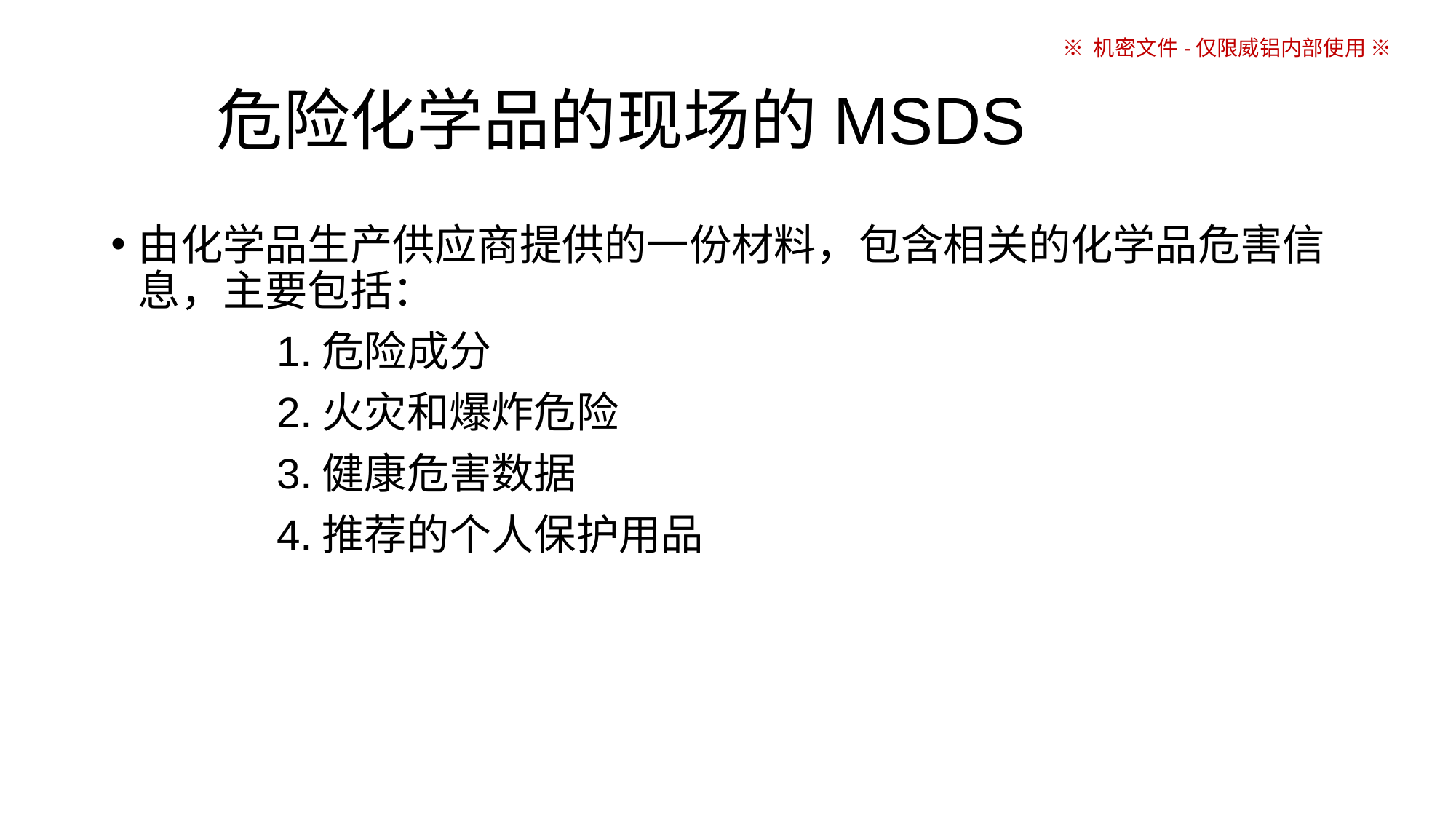

# 危险化学品的现场的MSDS
由化学品生产供应商提供的一份材料，包含相关的化学品危害信息，主要包括：
              1.危险成分
              2.火灾和爆炸危险
              3.健康危害数据
              4.推荐的个人保护用品